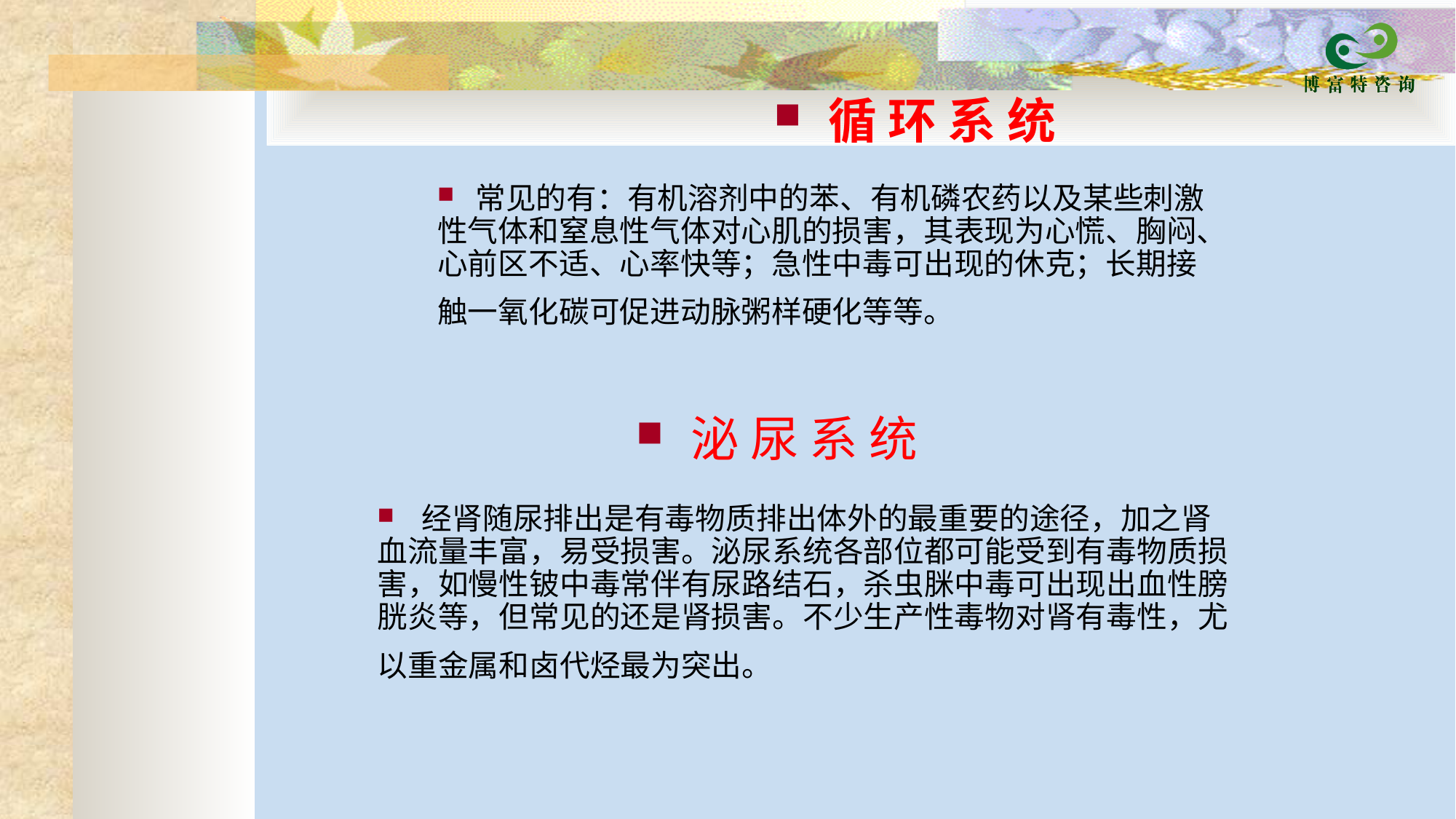

循 环 系 统
  常见的有：有机溶剂中的苯、有机磷农药以及某些刺激性气体和窒息性气体对心肌的损害，其表现为心慌、胸闷、心前区不适、心率快等；急性中毒可出现的休克；长期接触一氧化碳可促进动脉粥样硬化等等。
泌 尿 系 统
   经肾随尿排出是有毒物质排出体外的最重要的途径，加之肾血流量丰富，易受损害。泌尿系统各部位都可能受到有毒物质损害，如慢性铍中毒常伴有尿路结石，杀虫脒中毒可出现出血性膀胱炎等，但常见的还是肾损害。不少生产性毒物对肾有毒性，尤以重金属和卤代烃最为突出。